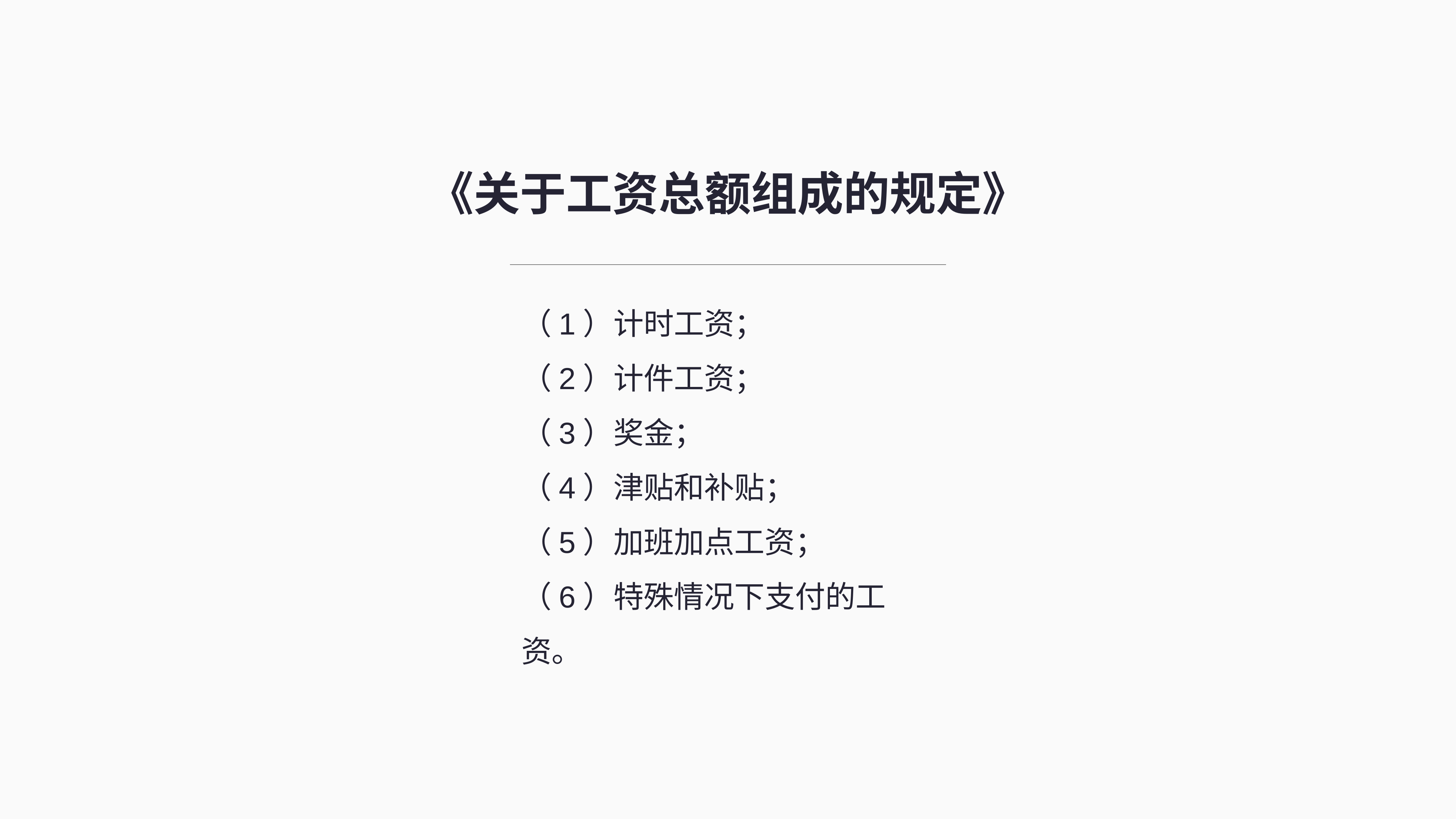

《关于工资总额组成的规定》

（1）计时工资；
（2）计件工资；
（3）奖金；
（4）津贴和补贴；
（5）加班加点工资；
（6）特殊情况下支付的工资。